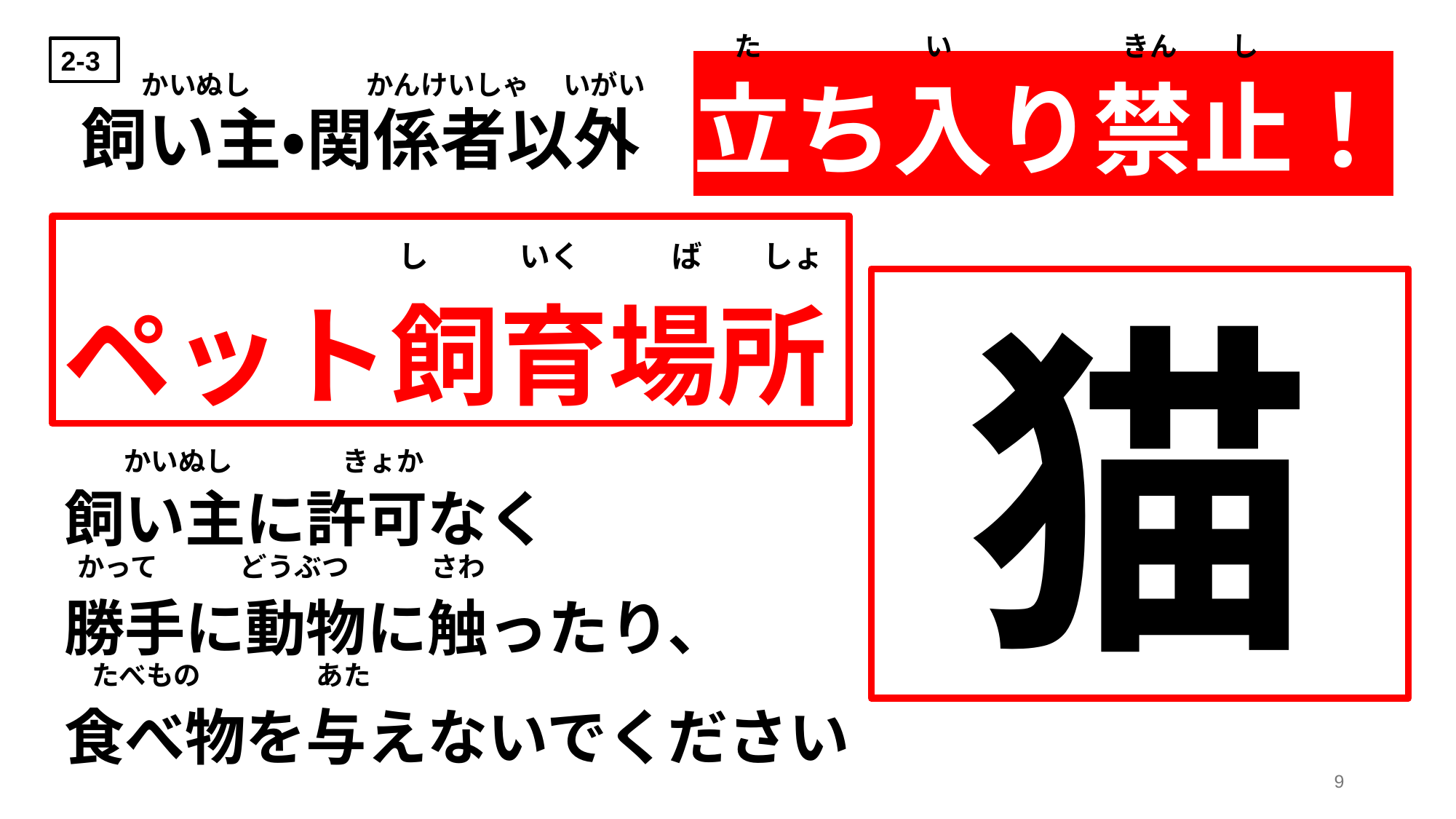

た　　　　　　い　　　　　 　きん　　し
2-3
立ち入り禁止！
かいぬし　　　　 かんけいしゃ　 いがい
飼い主・関係者以外
ペット飼育場所
し　　　いく　　　ば　　しょ
猫
飼い主に許可なく
勝手に動物に触ったり、
食べ物を与えないでください
かいぬし　　　　きょか
かって　　　どうぶつ　　　さわ
たべもの　　　　 あた
9